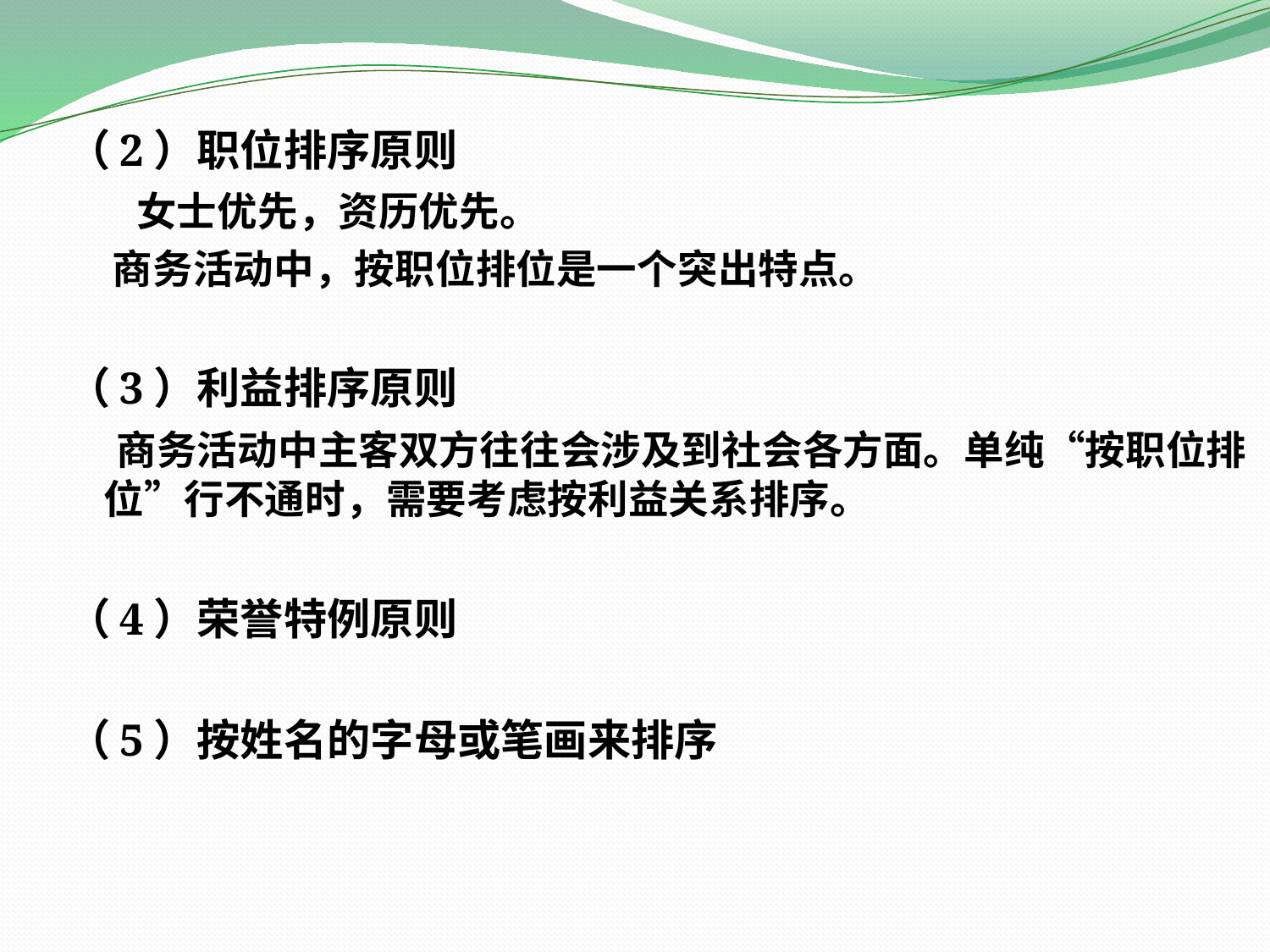

（2）职位排序原则
      女士优先，资历优先。
    商务活动中，按职位排位是一个突出特点。

（3）利益排序原则
    商务活动中主客双方往往会涉及到社会各方面。单纯“按职位排位”行不通时，需要考虑按利益关系排序。

（4）荣誉特例原则

（5）按姓名的字母或笔画来排序